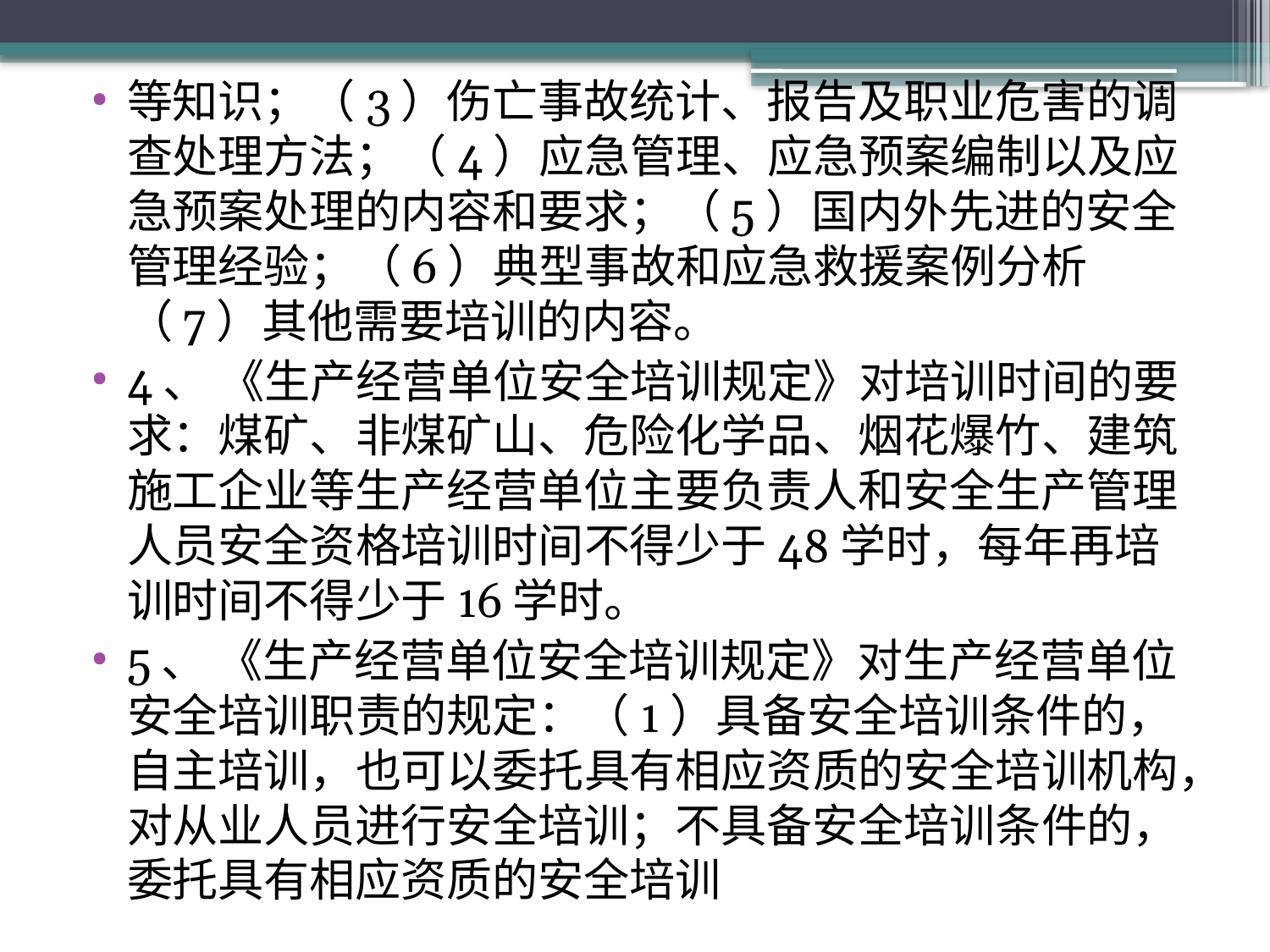

等知识；（3）伤亡事故统计、报告及职业危害的调查处理方法；（4）应急管理、应急预案编制以及应急预案处理的内容和要求；（5）国内外先进的安全管理经验；（6）典型事故和应急救援案例分析（7）其他需要培训的内容。
4、 《生产经营单位安全培训规定》对培训时间的要求：煤矿、非煤矿山、危险化学品、烟花爆竹、建筑施工企业等生产经营单位主要负责人和安全生产管理人员安全资格培训时间不得少于48学时，每年再培训时间不得少于16学时。
5、 《生产经营单位安全培训规定》对生产经营单位安全培训职责的规定：（1）具备安全培训条件的，自主培训，也可以委托具有相应资质的安全培训机构，对从业人员进行安全培训；不具备安全培训条件的，委托具有相应资质的安全培训